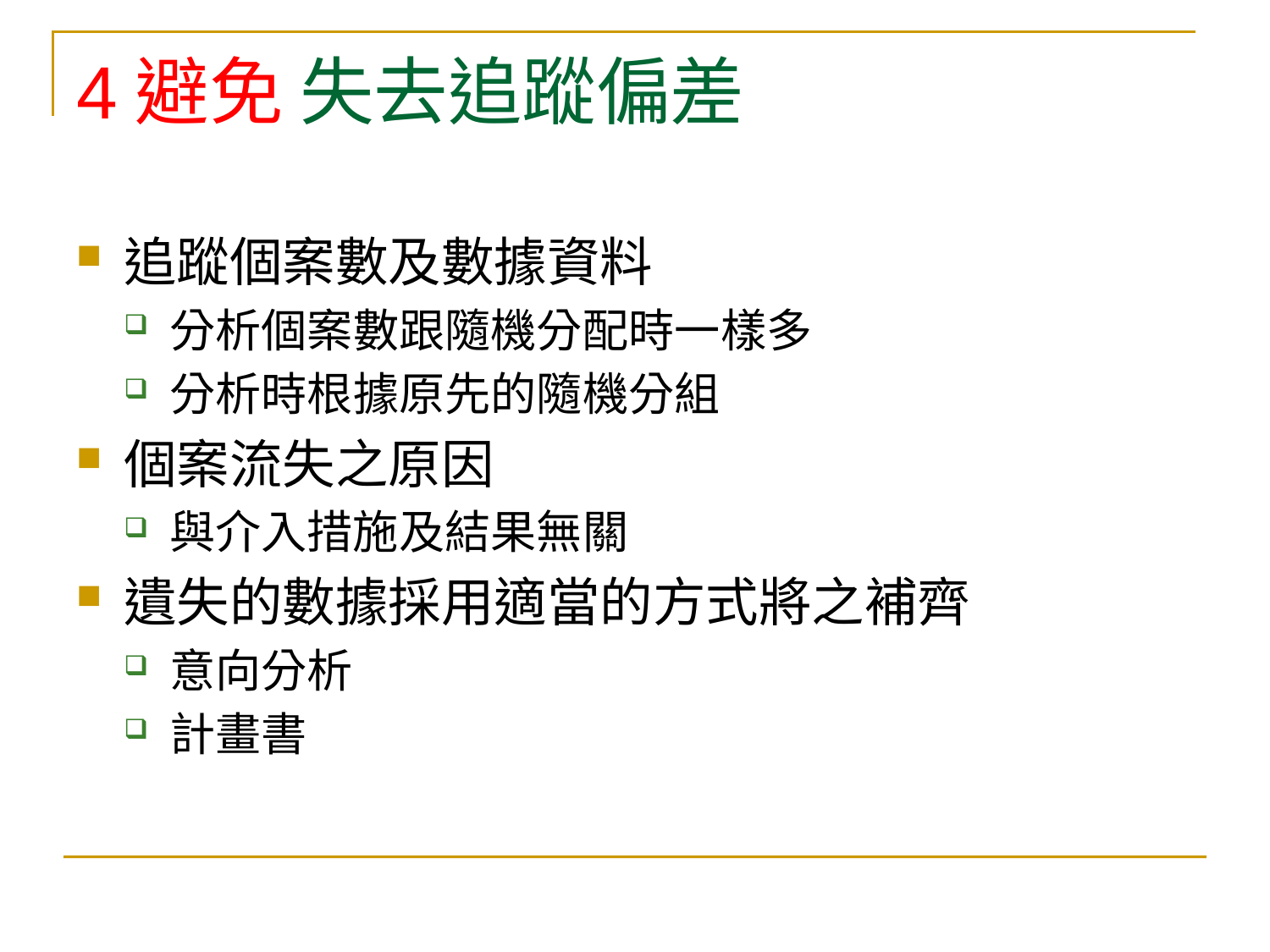

# 4避免 失去追蹤偏差
追蹤個案數及數據資料
分析個案數跟隨機分配時一樣多
分析時根據原先的隨機分組
個案流失之原因
與介入措施及結果無關
遺失的數據採用適當的方式將之補齊
意向分析
計畫書